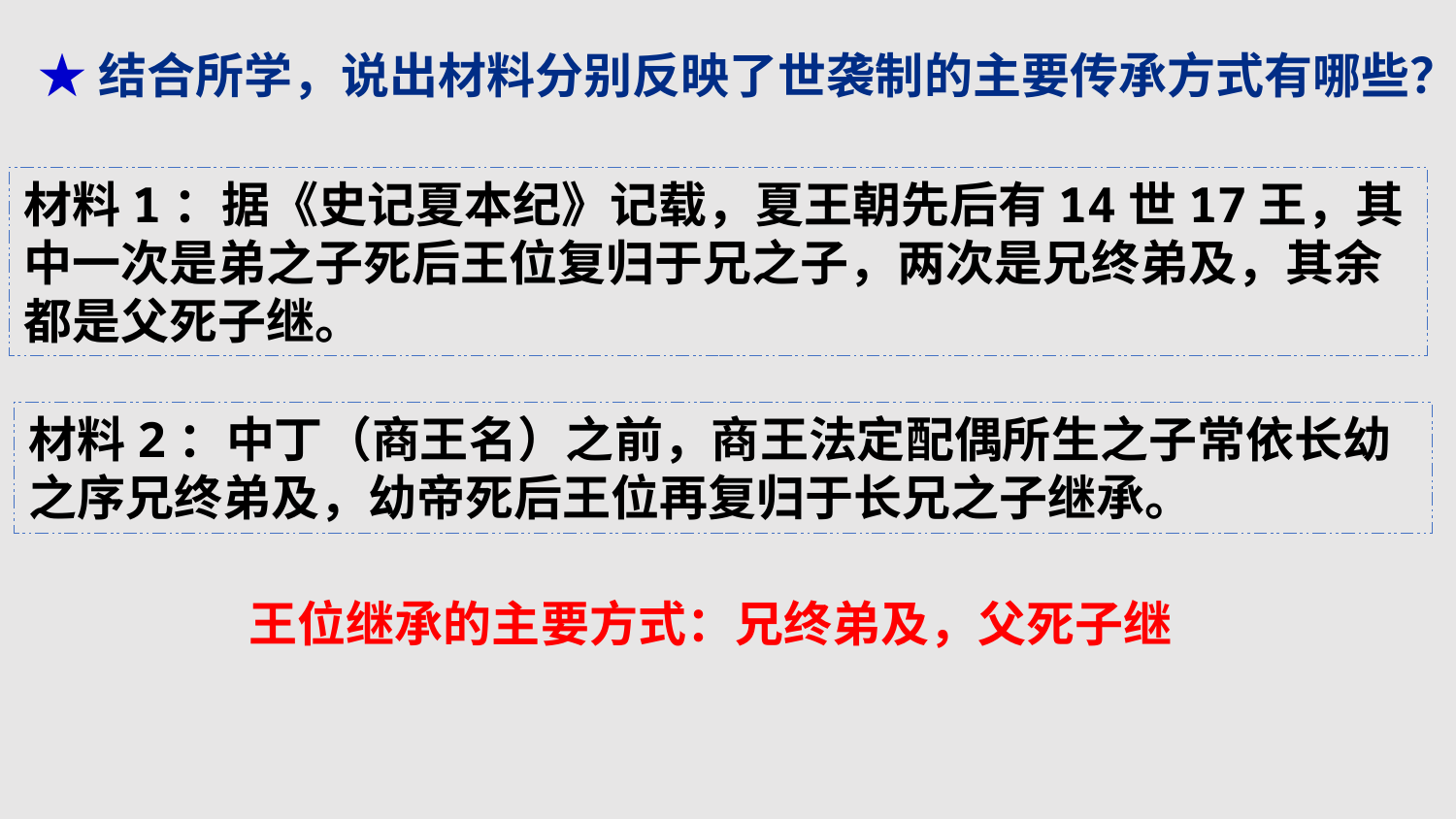

★结合所学，说出材料分别反映了世袭制的主要传承方式有哪些？
材料1：据《史记夏本纪》记载，夏王朝先后有14世17王，其中一次是弟之子死后王位复归于兄之子，两次是兄终弟及，其余都是父死子继。
材料2：中丁（商王名）之前，商王法定配偶所生之子常依长幼之序兄终弟及，幼帝死后王位再复归于长兄之子继承。
王位继承的主要方式：兄终弟及，父死子继